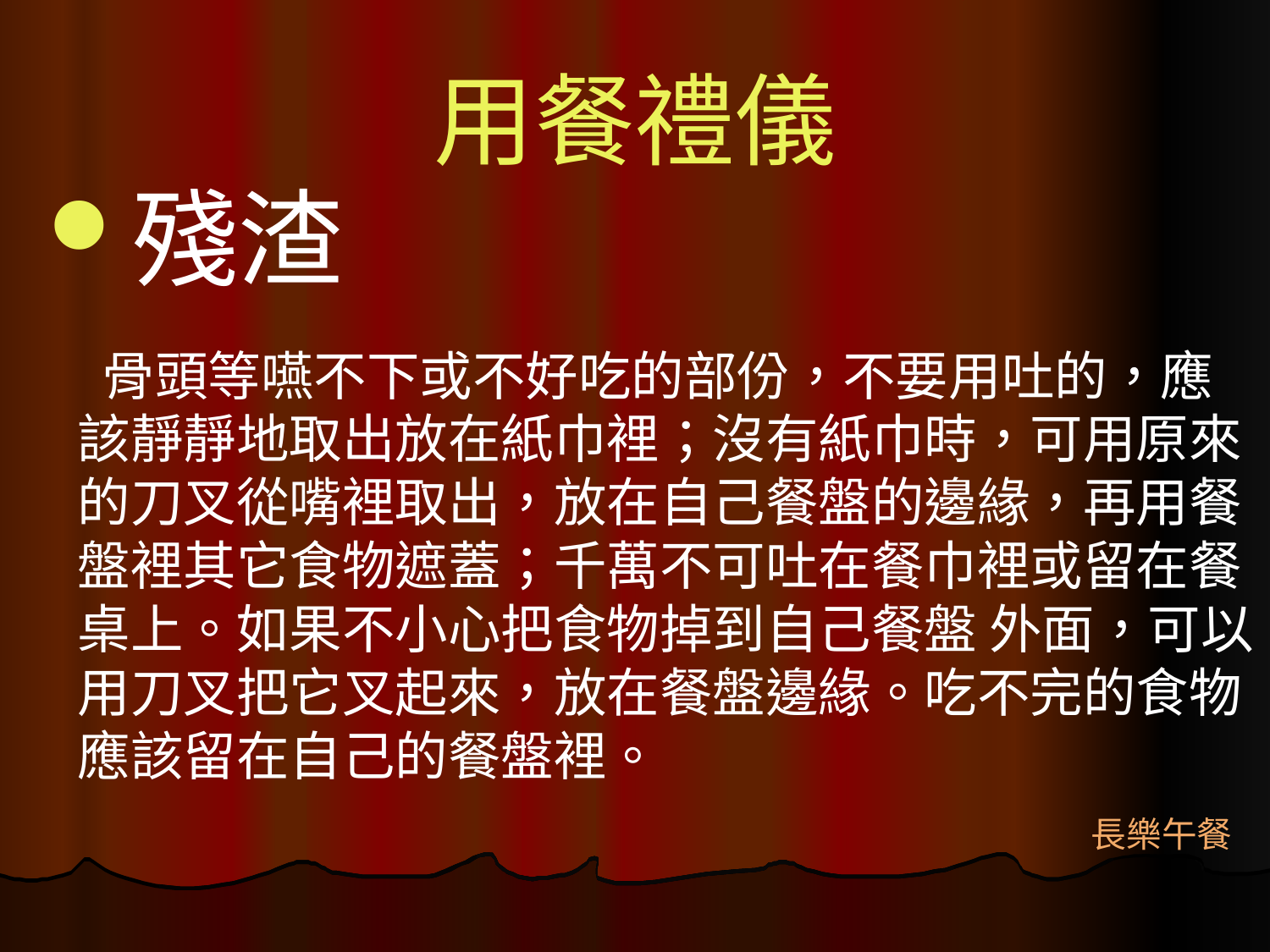

# 用餐禮儀
殘渣
 骨頭等嚥不下或不好吃的部份，不要用吐的，應該靜靜地取出放在紙巾裡；沒有紙巾時，可用原來的刀叉從嘴裡取出，放在自己餐盤的邊緣，再用餐盤裡其它食物遮蓋；千萬不可吐在餐巾裡或留在餐桌上。如果不小心把食物掉到自己餐盤 外面，可以用刀叉把它叉起來，放在餐盤邊緣。吃不完的食物應該留在自己的餐盤裡。
長樂午餐